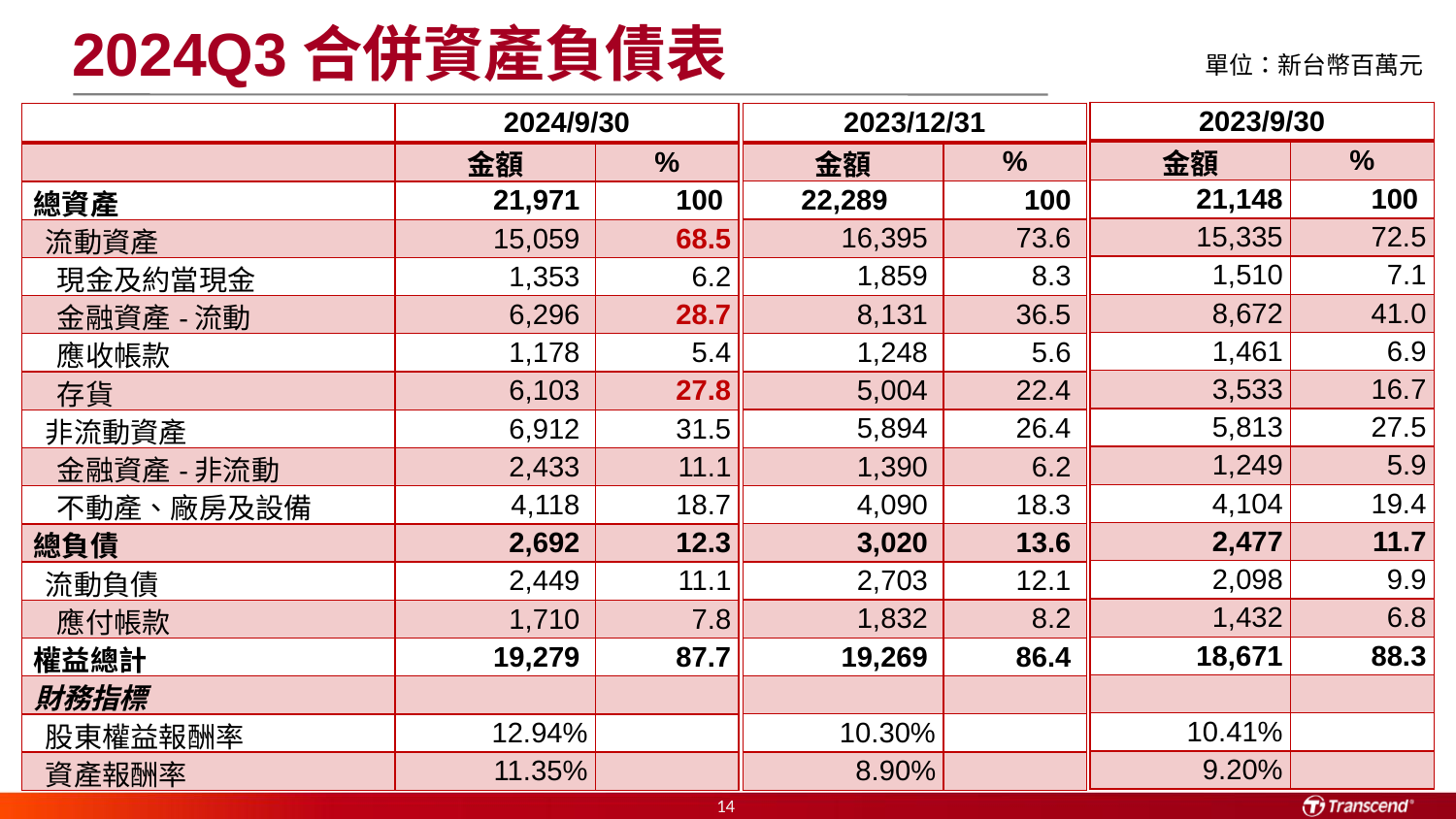

2024Q3合併資產負債表
單位：新台幣百萬元

| 2023/9/30 |  |
| --- | --- |
| 金額 | % |
| 21,148 | 100 |
| 15,335 | 72.5 |
| 1,510 | 7.1 |
| 8,672 | 41.0 |
| 1,461 | 6.9 |
| 3,533 | 16.7 |
| 5,813 | 27.5 |
| 1,249 | 5.9 |
| 4,104 | 19.4 |
| 2,477 | 11.7 |
| 2,098 | 9.9 |
| 1,432 | 6.8 |
| 18,671 | 88.3 |
|  |  |
| 10.41% |  |
| 9.20% |  |
| 2023/12/31 |  |
| --- | --- |
| 金額 | % |
| 22,289 | 100 |
| 16,395 | 73.6 |
| 1,859 | 8.3 |
| 8,131 | 36.5 |
| 1,248 | 5.6 |
| 5,004 | 22.4 |
| 5,894 | 26.4 |
| 1,390 | 6.2 |
| 4,090 | 18.3 |
| 3,020 | 13.6 |
| 2,703 | 12.1 |
| 1,832 | 8.2 |
| 19,269 | 86.4 |
|  |  |
| 10.30% |  |
| 8.90% |  |
|  | 2024/9/30 |  |
| --- | --- | --- |
|  | 金額 | % |
| 總資產 | 21,971 | 100 |
| 流動資產 | 15,059 | 68.5 |
| 現金及約當現金 | 1,353 | 6.2 |
| 金融資產-流動 | 6,296 | 28.7 |
| 應收帳款 | 1,178 | 5.4 |
| 存貨 | 6,103 | 27.8 |
| 非流動資產 | 6,912 | 31.5 |
| 金融資產-非流動 | 2,433 | 11.1 |
| 不動產、廠房及設備 | 4,118 | 18.7 |
| 總負債 | 2,692 | 12.3 |
| 流動負債 | 2,449 | 11.1 |
| 應付帳款 | 1,710 | 7.8 |
| 權益總計 | 19,279 | 87.7 |
| 財務指標 |  |  |
| 股東權益報酬率 | 12.94% |  |
| 資產報酬率 | 11.35% |  |
14